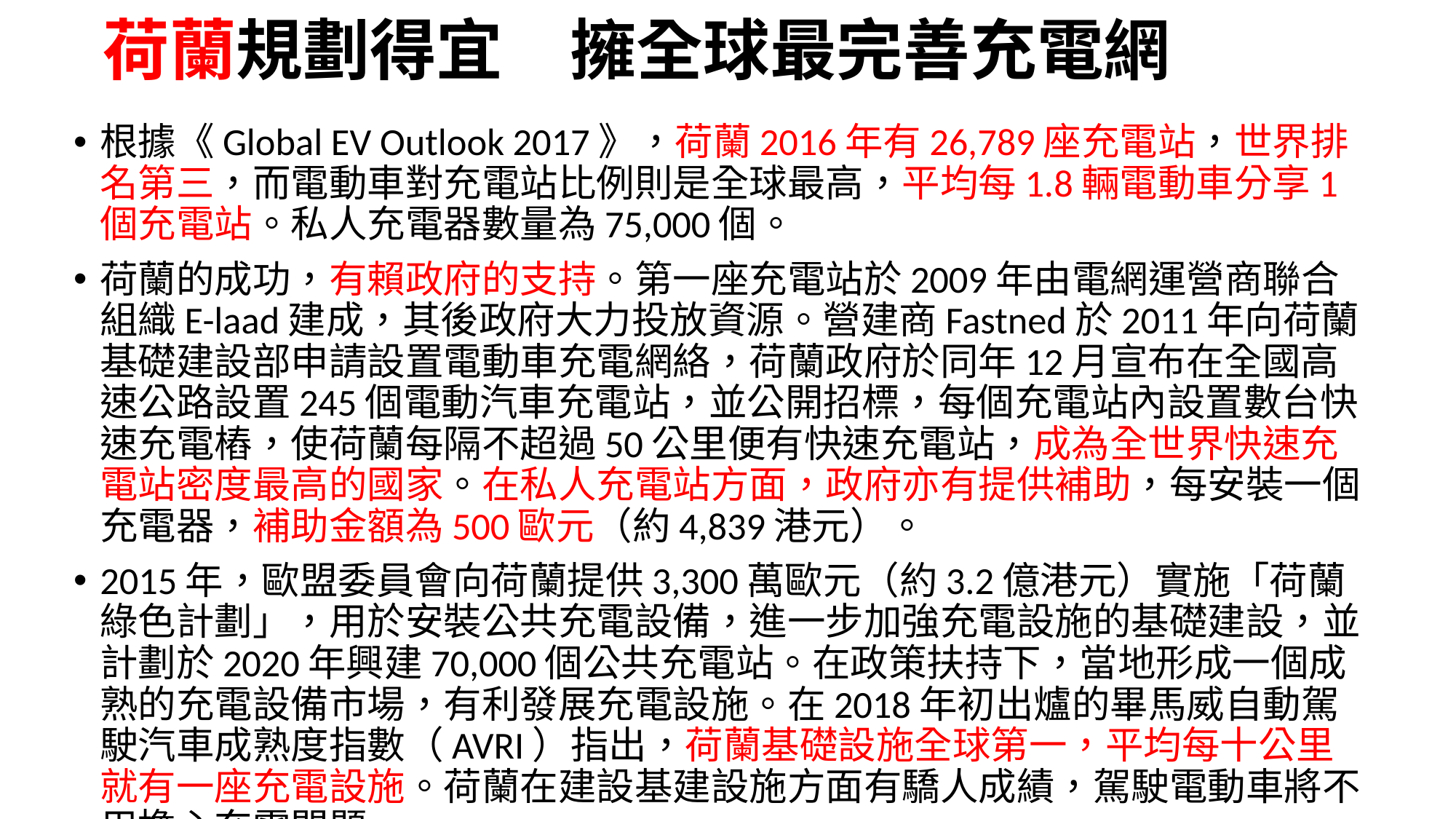

# 荷蘭規劃得宜　擁全球最完善充電網
根據《Global EV Outlook 2017》，荷蘭2016年有26,789座充電站，世界排名第三，而電動車對充電站比例則是全球最高，平均每1.8輛電動車分享1個充電站。私人充電器數量為75,000個。
荷蘭的成功，有賴政府的支持。第一座充電站於2009年由電網運營商聯合組織E-laad建成，其後政府大力投放資源。營建商Fastned於2011年向荷蘭基礎建設部申請設置電動車充電網絡，荷蘭政府於同年12月宣布在全國高速公路設置245個電動汽車充電站，並公開招標，每個充電站內設置數台快速充電樁，使荷蘭每隔不超過50公里便有快速充電站，成為全世界快速充電站密度最高的國家。在私人充電站方面，政府亦有提供補助，每安裝一個充電器，補助金額為500歐元（約4,839港元）。
2015年，歐盟委員會向荷蘭提供3,300萬歐元（約3.2億港元）實施「荷蘭綠色計劃」，用於安裝公共充電設備，進一步加強充電設施的基礎建設，並計劃於2020年興建70,000個公共充電站。在政策扶持下，當地形成一個成熟的充電設備市場，有利發展充電設施。在2018年初出爐的畢馬威自動駕駛汽車成熟度指數（AVRI）指出，荷蘭基礎設施全球第一，平均每十公里就有一座充電設施。荷蘭在建設基建設施方面有驕人成績，駕駛電動車將不用擔心充電問題。